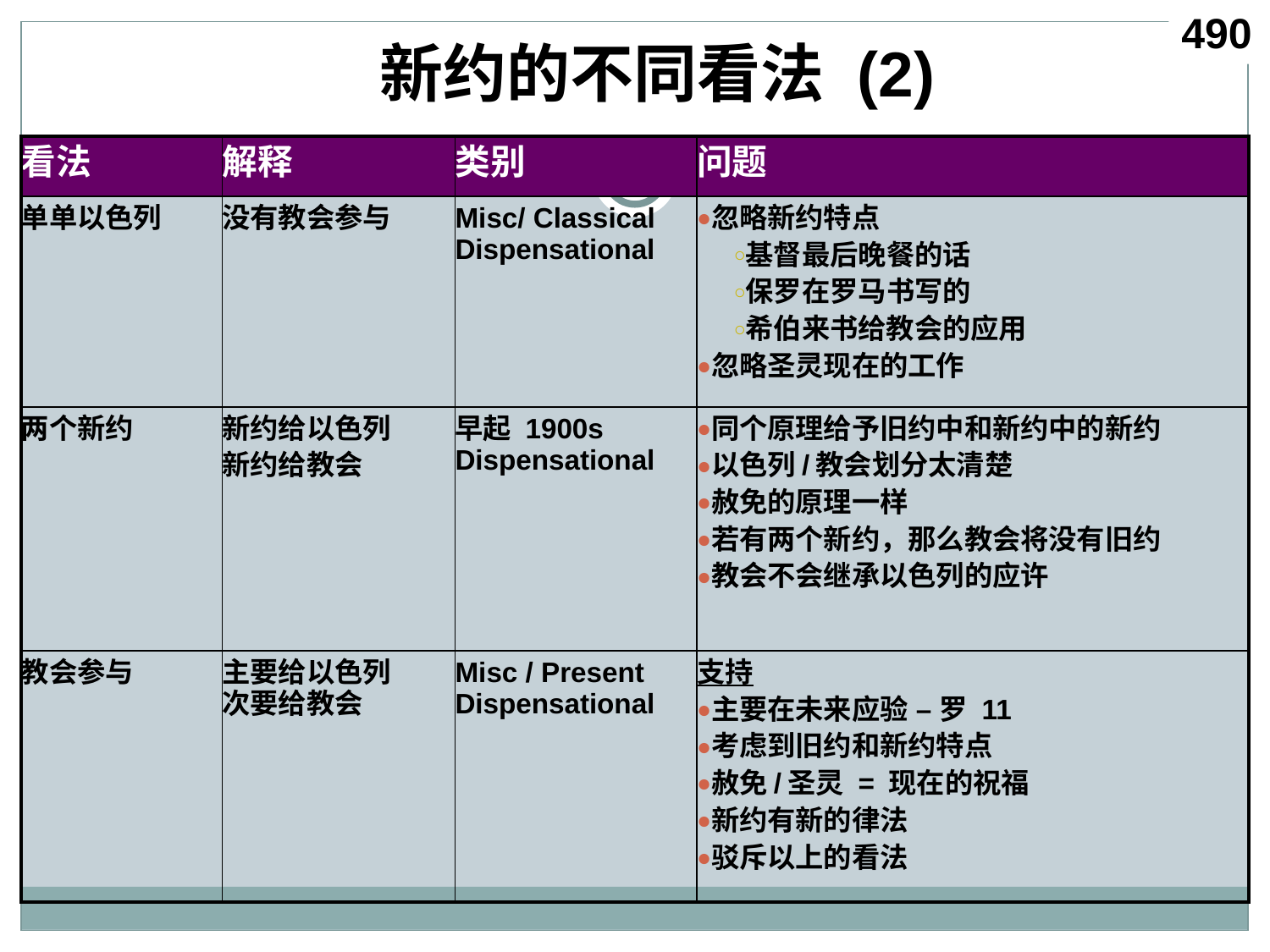

490
# 新约的不同看法 (2)
| 看法 | 解释 | 类别 | 问题 |
| --- | --- | --- | --- |
| 单单以色列 | 没有教会参与 | Misc/ Classical Dispensational | 忽略新约特点 基督最后晚餐的话 保罗在罗马书写的 希伯来书给教会的应用 忽略圣灵现在的工作 |
| 两个新约 | 新约给以色列 新约给教会 | 早起 1900s Dispensational | 同个原理给予旧约中和新约中的新约 以色列/教会划分太清楚 赦免的原理一样 若有两个新约，那么教会将没有旧约 教会不会继承以色列的应许 |
| 教会参与 | 主要给以色列 次要给教会 | Misc / Present Dispensational | 支持 主要在未来应验 – 罗 11 考虑到旧约和新约特点 赦免/圣灵 = 现在的祝福 新约有新的律法 驳斥以上的看法 |